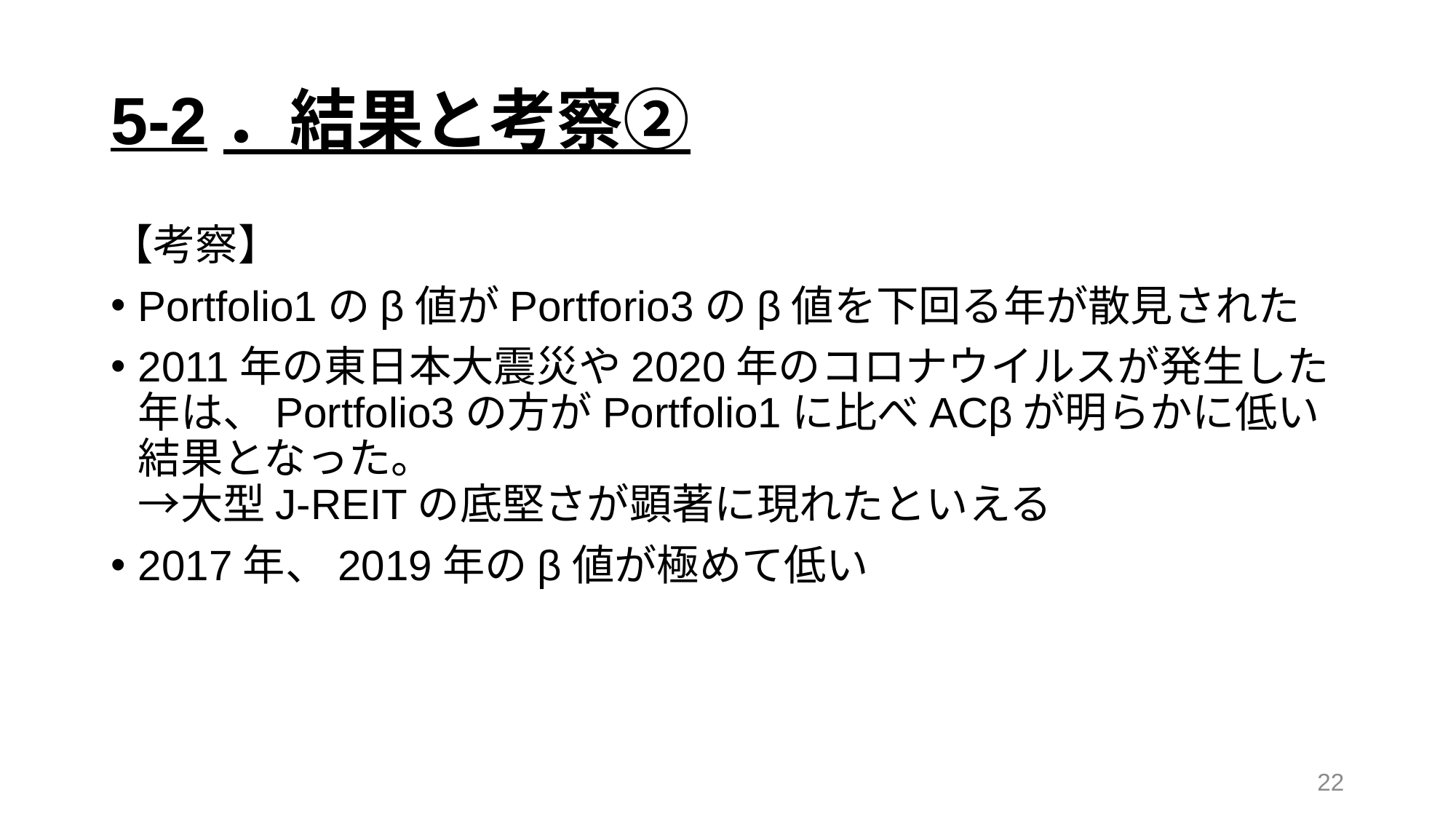

# 5-2．結果と考察②
【考察】
Portfolio1のβ値がPortforio3のβ値を下回る年が散見された
2011年の東日本大震災や2020年のコロナウイルスが発生した年は、Portfolio3の方がPortfolio1に比べACβが明らかに低い結果となった。
→大型J-REITの底堅さが顕著に現れたといえる
2017年、2019年のβ値が極めて低い
22